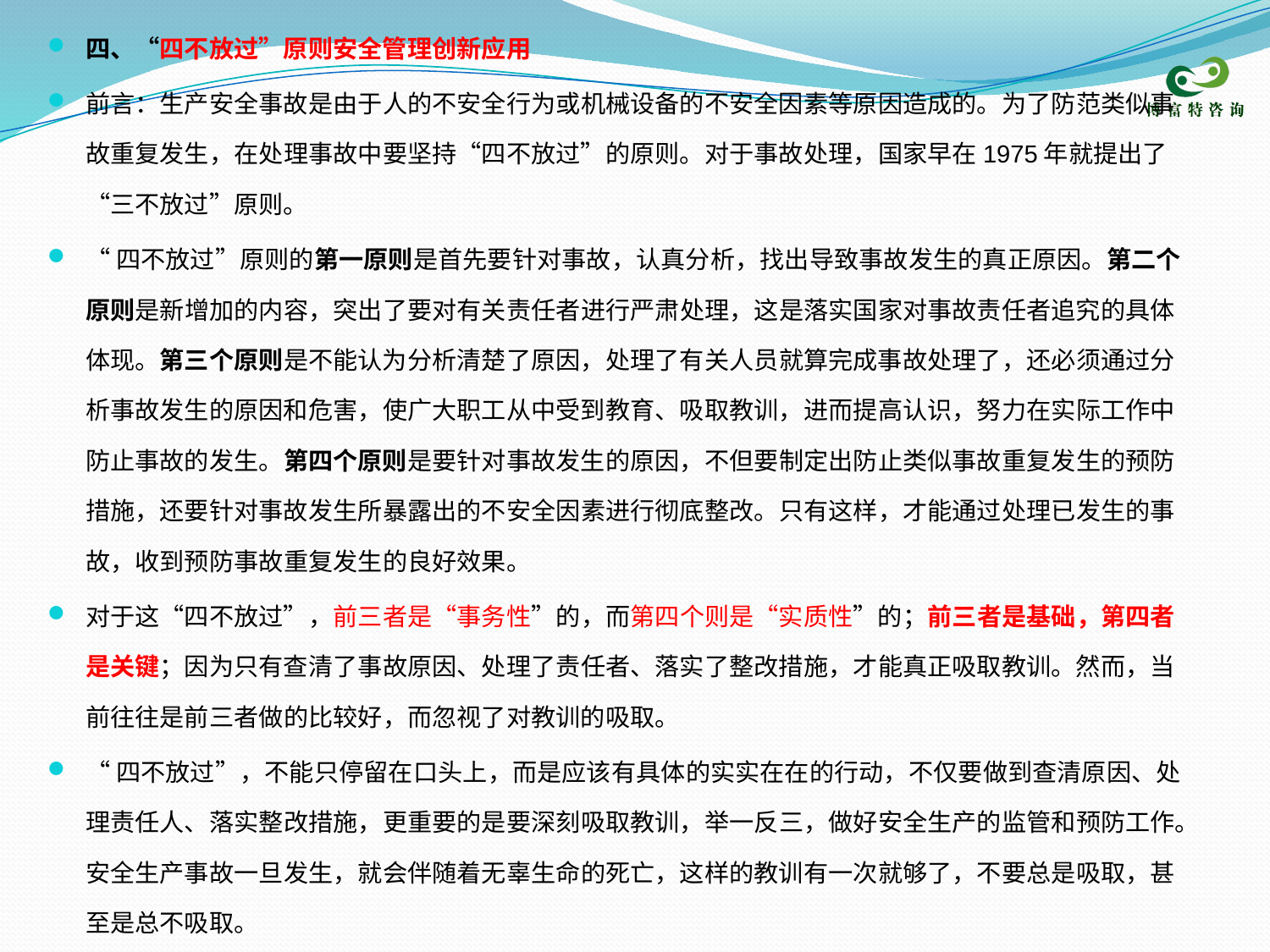

四、“四不放过”原则安全管理创新应用
前言：生产安全事故是由于人的不安全行为或机械设备的不安全因素等原因造成的。为了防范类似事故重复发生，在处理事故中要坚持“四不放过”的原则。对于事故处理，国家早在1975年就提出了“三不放过”原则。
“四不放过”原则的第一原则是首先要针对事故，认真分析，找出导致事故发生的真正原因。第二个原则是新增加的内容，突出了要对有关责任者进行严肃处理，这是落实国家对事故责任者追究的具体体现。第三个原则是不能认为分析清楚了原因，处理了有关人员就算完成事故处理了，还必须通过分析事故发生的原因和危害，使广大职工从中受到教育、吸取教训，进而提高认识，努力在实际工作中防止事故的发生。第四个原则是要针对事故发生的原因，不但要制定出防止类似事故重复发生的预防措施，还要针对事故发生所暴露出的不安全因素进行彻底整改。只有这样，才能通过处理已发生的事故，收到预防事故重复发生的良好效果。
对于这“四不放过”，前三者是“事务性”的，而第四个则是“实质性”的；前三者是基础，第四者是关键；因为只有查清了事故原因、处理了责任者、落实了整改措施，才能真正吸取教训。然而，当前往往是前三者做的比较好，而忽视了对教训的吸取。
“四不放过”，不能只停留在口头上，而是应该有具体的实实在在的行动，不仅要做到查清原因、处理责任人、落实整改措施，更重要的是要深刻吸取教训，举一反三，做好安全生产的监管和预防工作。安全生产事故一旦发生，就会伴随着无辜生命的死亡，这样的教训有一次就够了，不要总是吸取，甚至是总不吸取。